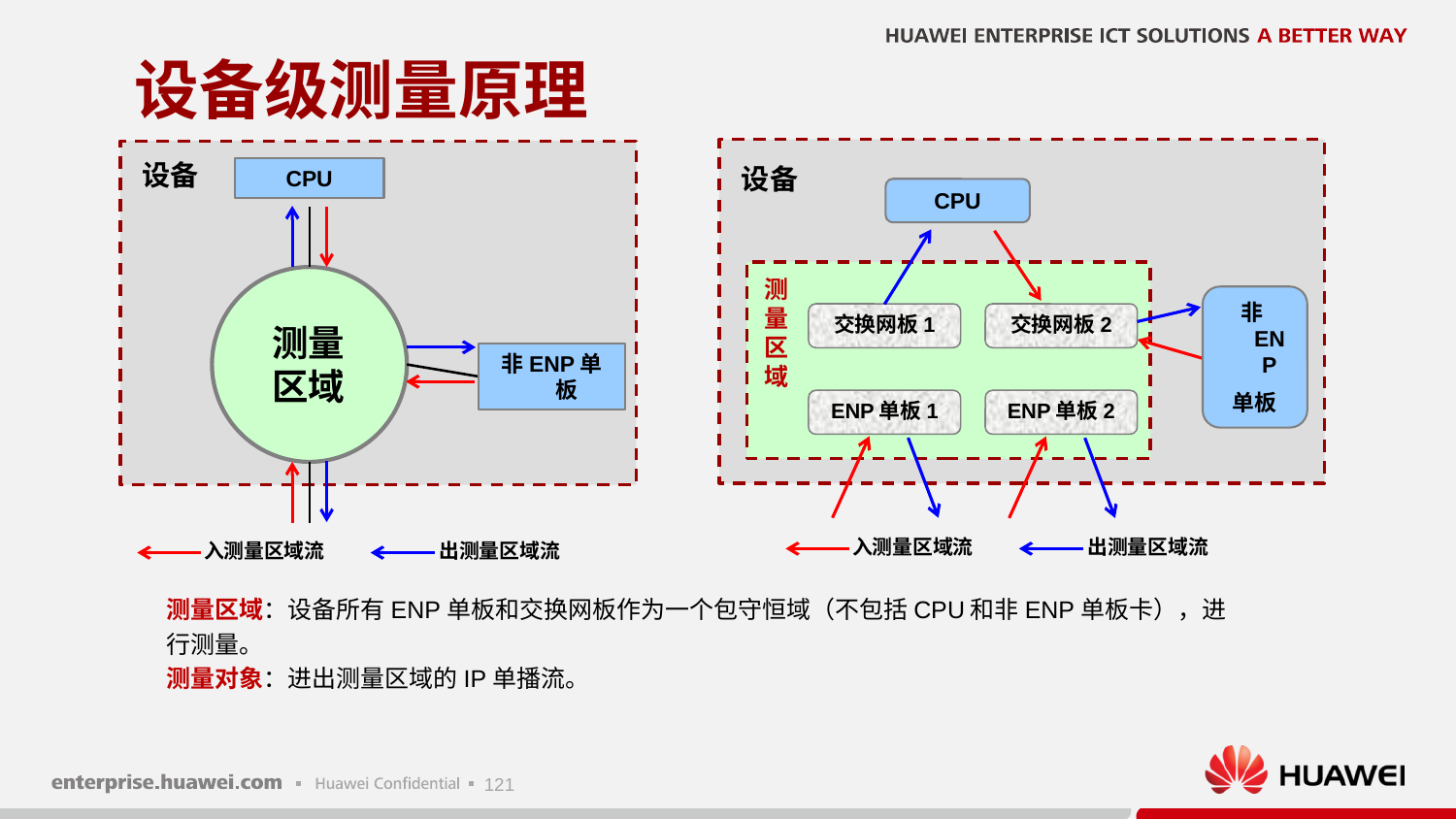

# 设备级测量原理

设备
CPU

测量区域
非ENP
单板

交换网板1

交换网板2

ENP单板1

ENP单板2
入测量区域流
出测量区域流

设备
CPU

测量区域
非ENP单板
入测量区域流
出测量区域流
测量区域：设备所有ENP单板和交换网板作为一个包守恒域（不包括CPU和非ENP单板卡），进行测量。
测量对象：进出测量区域的IP单播流。